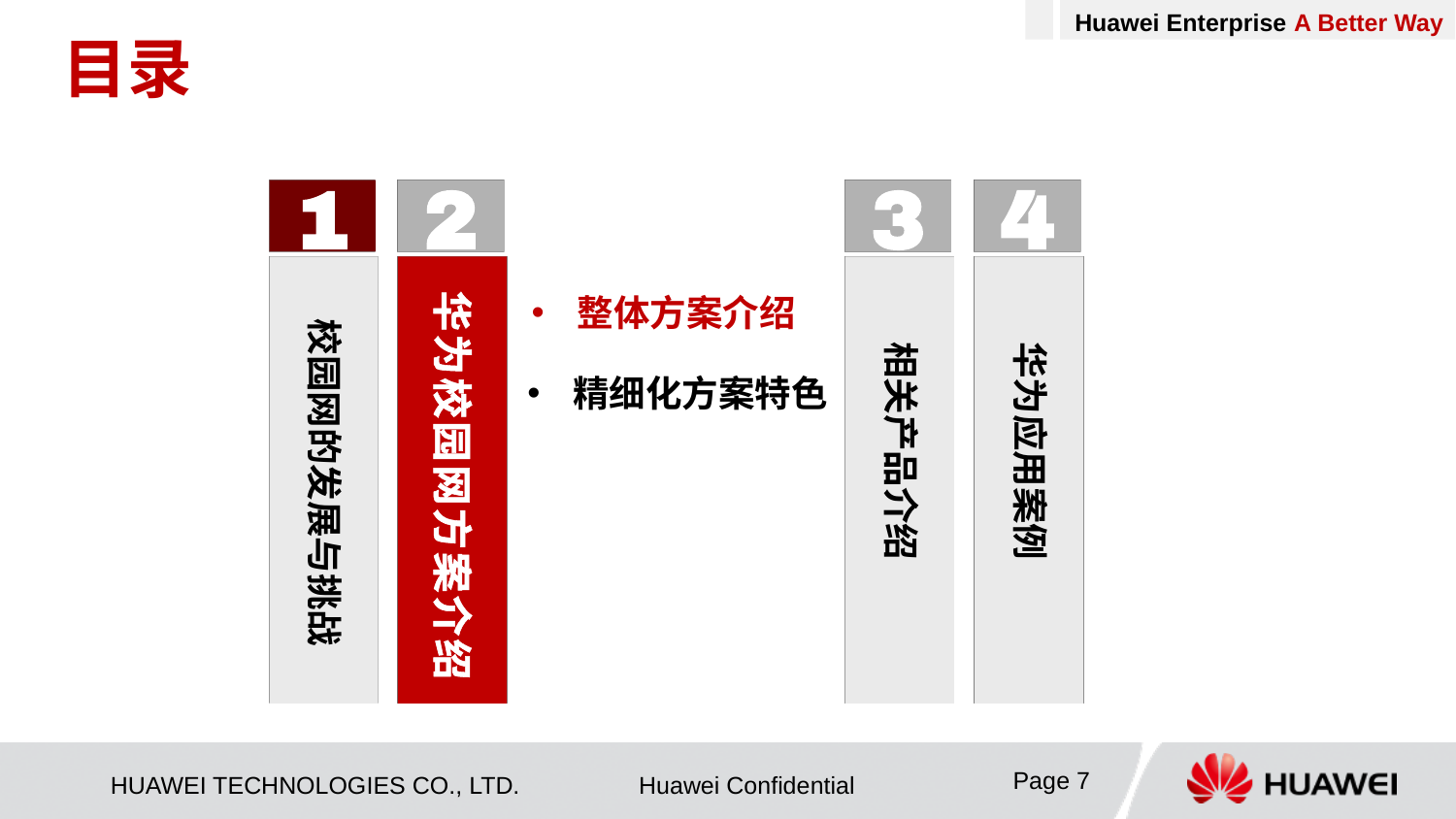

目录
1
2
3
4

校园网的发展与挑战
华为校园网方案介绍
整体方案介绍
相关产品介绍
华为应用案例
精细化方案特色